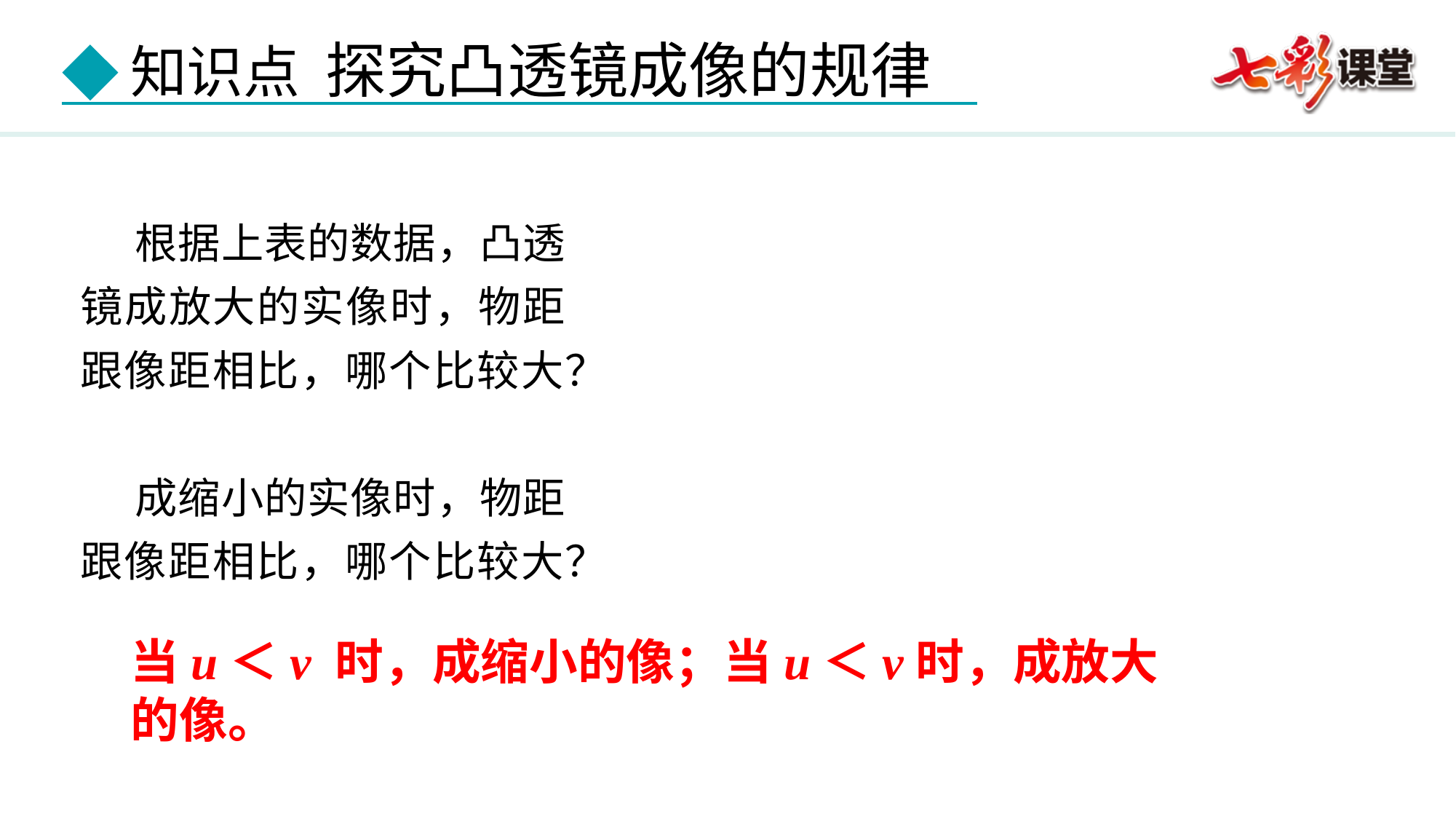

根据上表的数据，凸透镜成放大的实像时，物距跟像距相比，哪个比较大？

成缩小的实像时，物距跟像距相比，哪个比较大？
当u＜v 时，成缩小的像；当u＜v时，成放大的像。